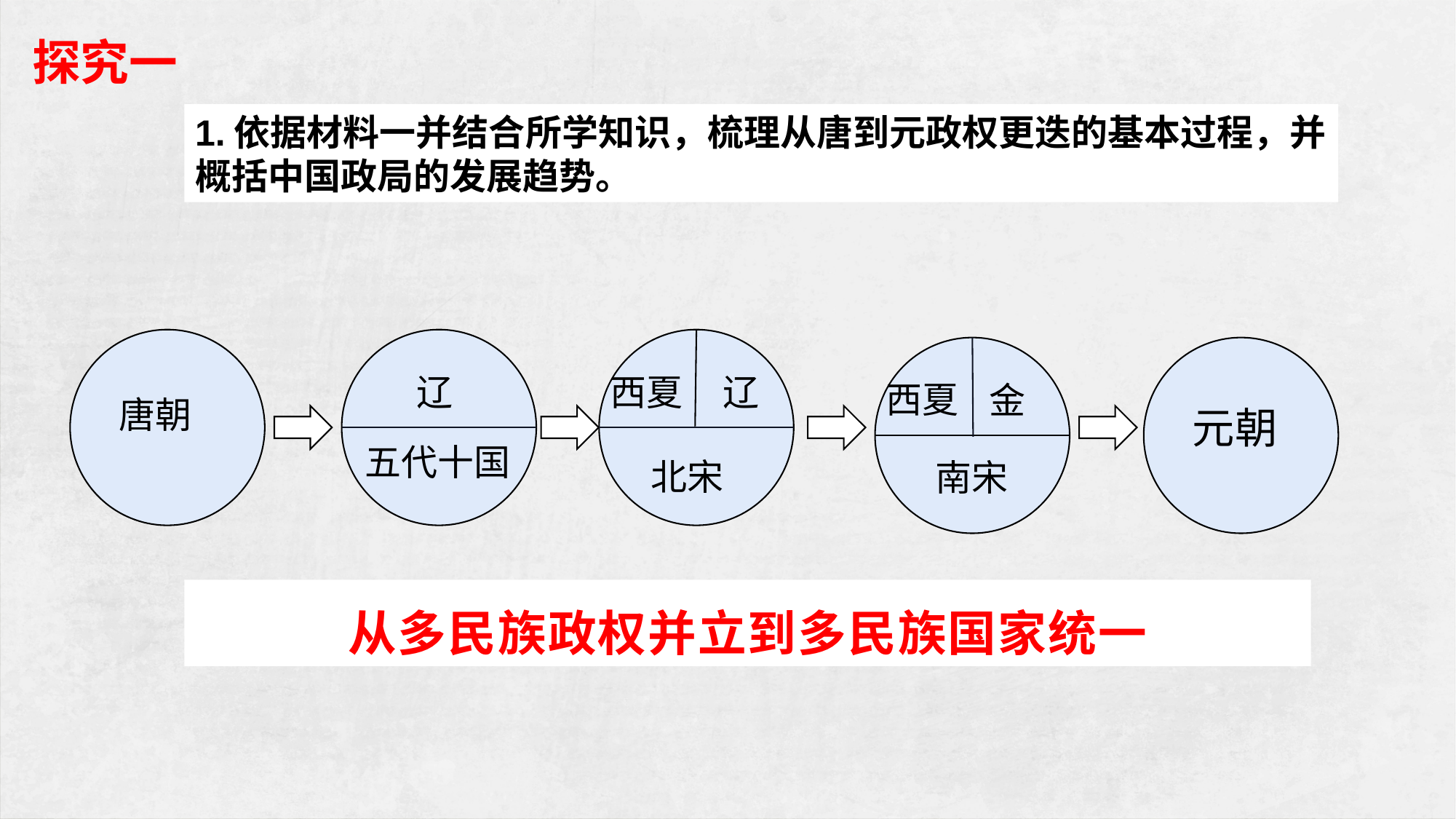

探究一
1.依据材料一并结合所学知识，梳理从唐到元政权更迭的基本过程，并概括中国政局的发展趋势。

 辽
西夏
 辽
西夏
金
唐朝
元朝

五代十国
  北宋
 南宋
从多民族政权并立到多民族国家统一